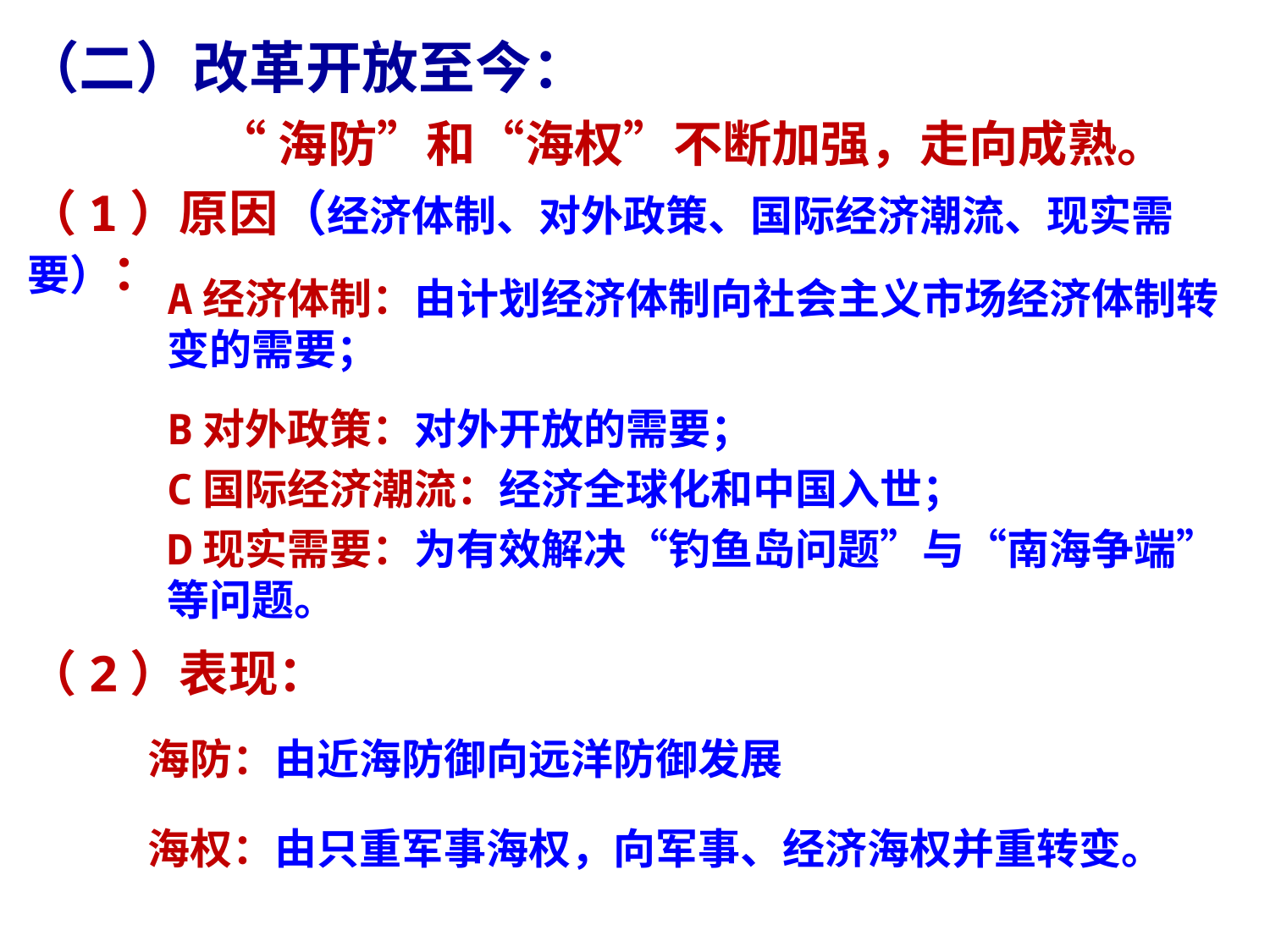

（二）改革开放至今：
“海防”和“海权”不断加强，走向成熟。
（1）原因（经济体制、对外政策、国际经济潮流、现实需要）：
A经济体制：由计划经济体制向社会主义市场经济体制转变的需要；
B对外政策：对外开放的需要；
C国际经济潮流：经济全球化和中国入世；
D现实需要：为有效解决“钓鱼岛问题”与“南海争端”等问题。
（2）表现：
海防：由近海防御向远洋防御发展
海权：由只重军事海权，向军事、经济海权并重转变。